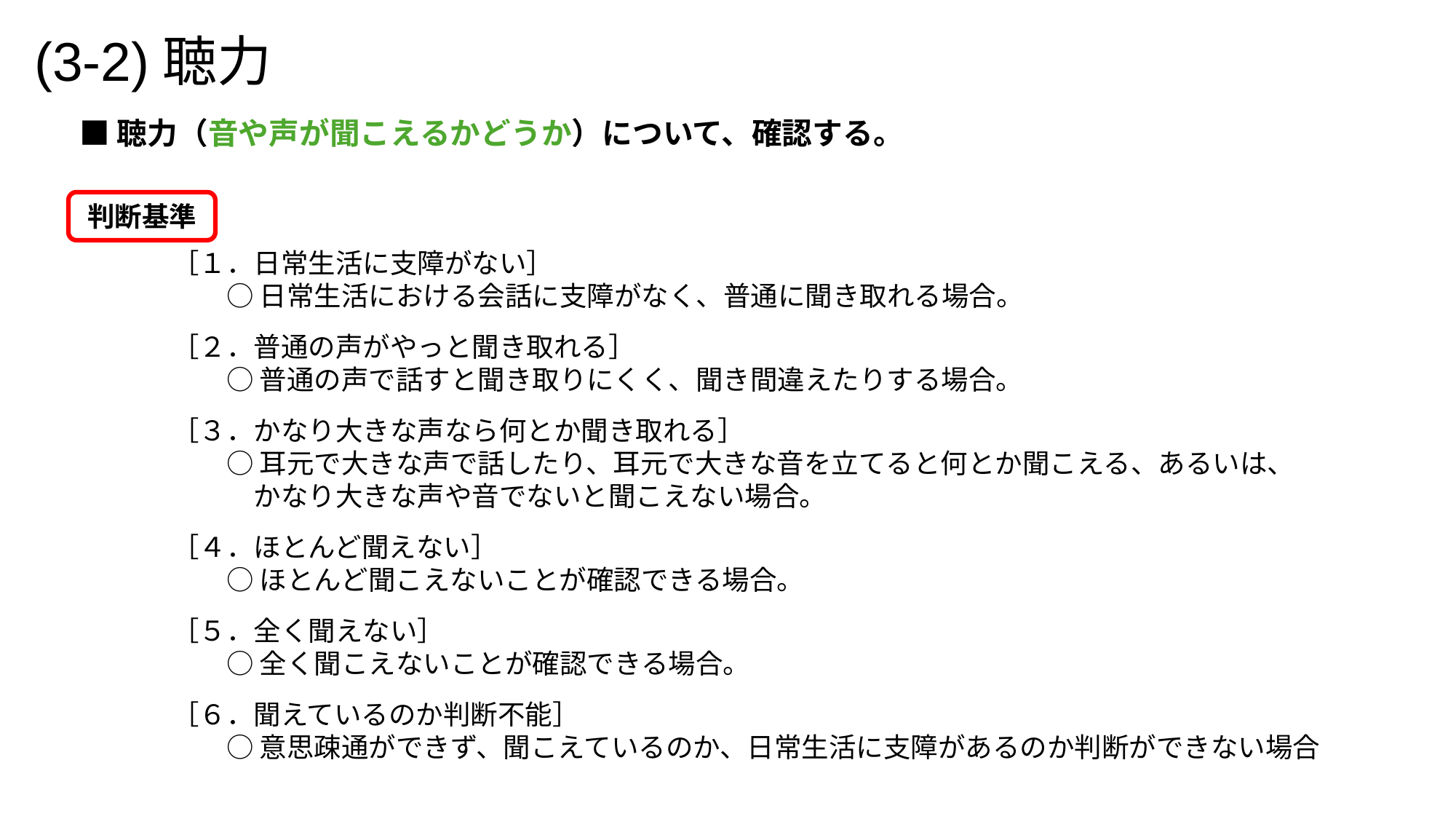

# (3-2)聴力
■聴力（音や声が聞こえるかどうか）について、確認する。

判断基準
［１．日常生活に支障がない］
　　○ 日常生活における会話に支障がなく、普通に聞き取れる場合。

［２．普通の声がやっと聞き取れる］
　　○ 普通の声で話すと聞き取りにくく、聞き間違えたりする場合。

［３．かなり大きな声なら何とか聞き取れる］
　　○ 耳元で大きな声で話したり、耳元で大きな音を立てると何とか聞こえる、あるいは、
　　　かなり大きな声や音でないと聞こえない場合。

［４．ほとんど聞えない］
　　○ ほとんど聞こえないことが確認できる場合。

［５．全く聞えない］
　　○ 全く聞こえないことが確認できる場合。

［６．聞えているのか判断不能］
　　○ 意思疎通ができず、聞こえているのか、日常生活に支障があるのか判断ができない場合